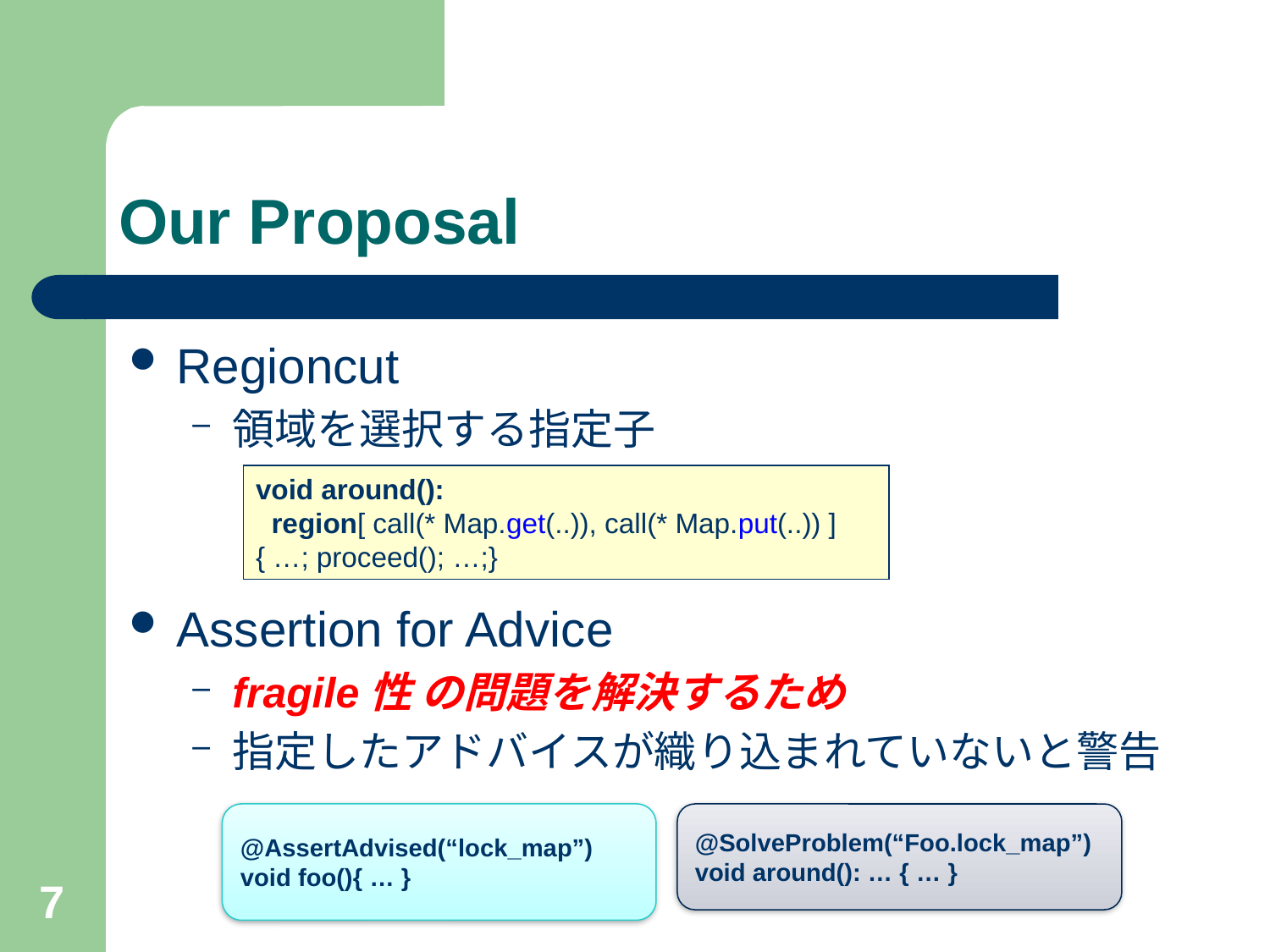

# Our Proposal
Regioncut
領域を選択する指定子

Assertion for Advice
fragile性 の問題を解決するため
指定したアドバイスが織り込まれていないと警告
void around():
  region[ call(* Map.get(..)), call(* Map.put(..)) ]
{ …; proceed(); …;}
@AssertAdvised(“lock_map”)
void foo(){ … }
@SolveProblem(“Foo.lock_map”)
void around(): … { … }
7